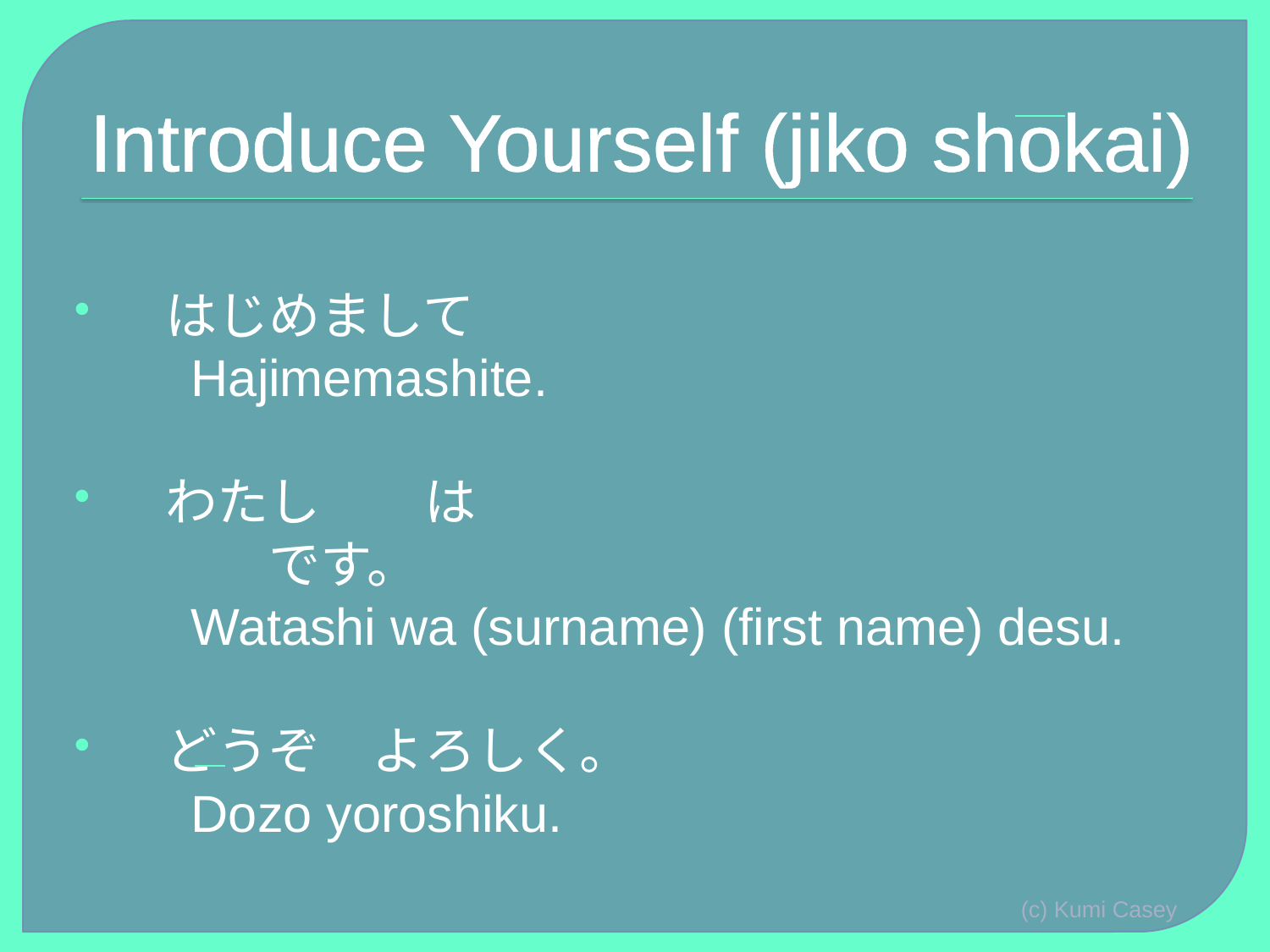

# Introduce Yourself (jiko shokai)
　はじめまして
　　Hajimemashite.

　わたし　　は　　　　　　　　　　　　　　　　です。
　　Watashi wa (surname) (first name) desu.

　どうぞ　よろしく。
　　Dozo yoroshiku.
(c) Kumi Casey